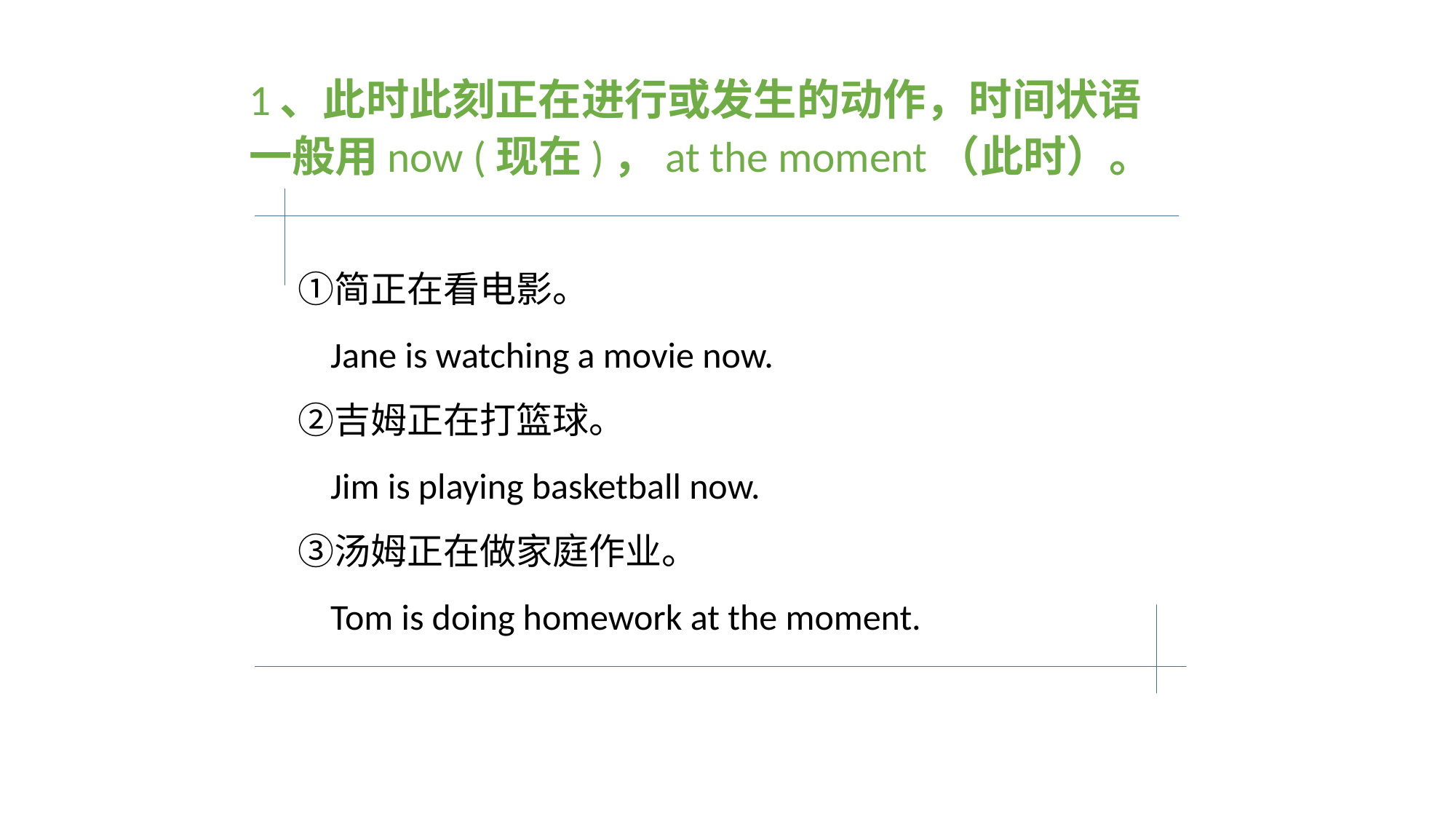

1、此时此刻正在进行或发生的动作，时间状语一般用now (现在)，at the moment（此时）。
简正在看电影。
    Jane is watching a movie now.
吉姆正在打篮球。
    Jim is playing basketball now.
汤姆正在做家庭作业。
    Tom is doing homework at the moment.